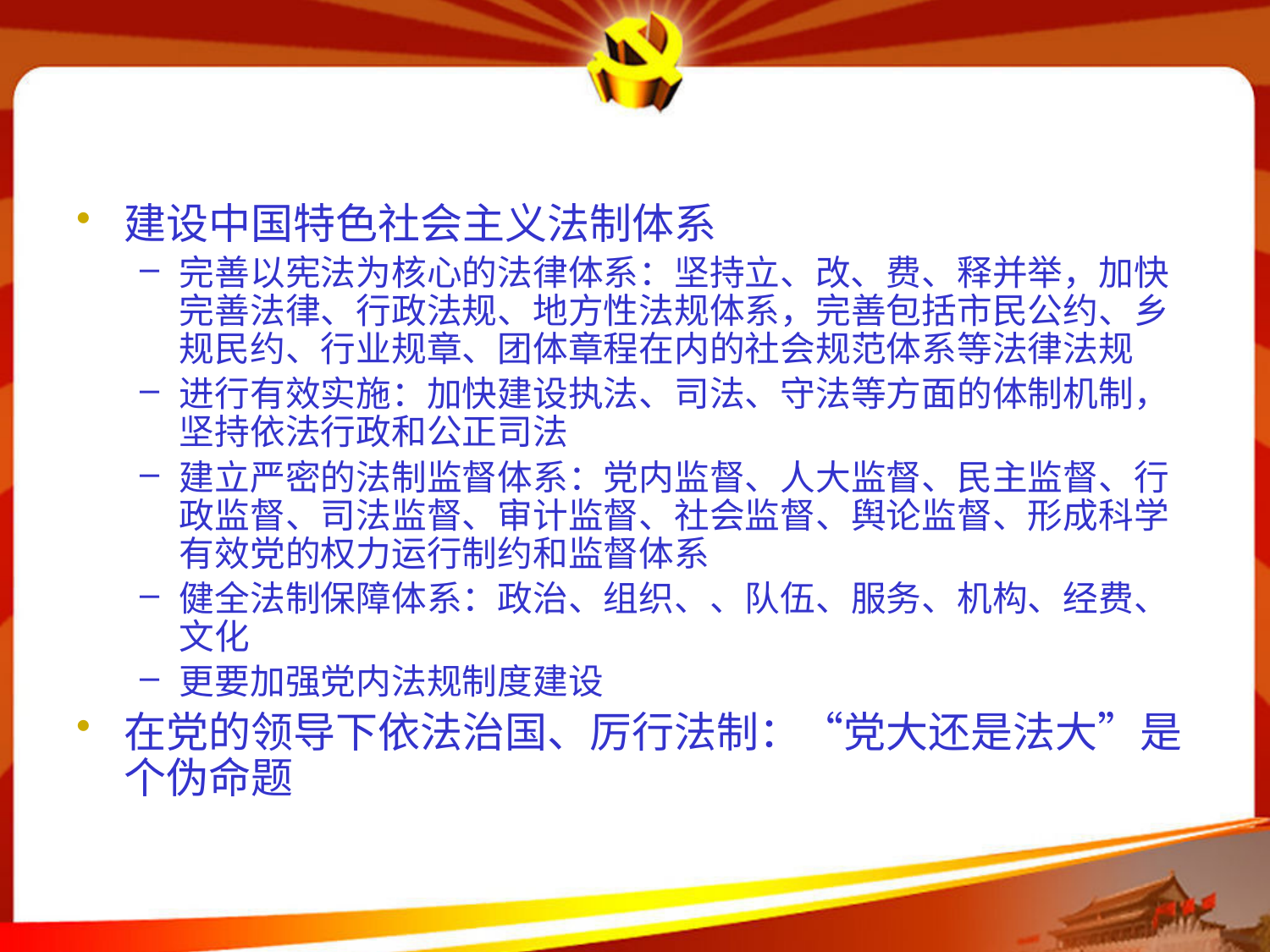

#
建设中国特色社会主义法制体系
完善以宪法为核心的法律体系：坚持立、改、费、释并举，加快完善法律、行政法规、地方性法规体系，完善包括市民公约、乡规民约、行业规章、团体章程在内的社会规范体系等法律法规
进行有效实施：加快建设执法、司法、守法等方面的体制机制，坚持依法行政和公正司法
建立严密的法制监督体系：党内监督、人大监督、民主监督、行政监督、司法监督、审计监督、社会监督、舆论监督、形成科学有效党的权力运行制约和监督体系
健全法制保障体系：政治、组织、、队伍、服务、机构、经费、文化
更要加强党内法规制度建设
在党的领导下依法治国、厉行法制：“党大还是法大”是个伪命题